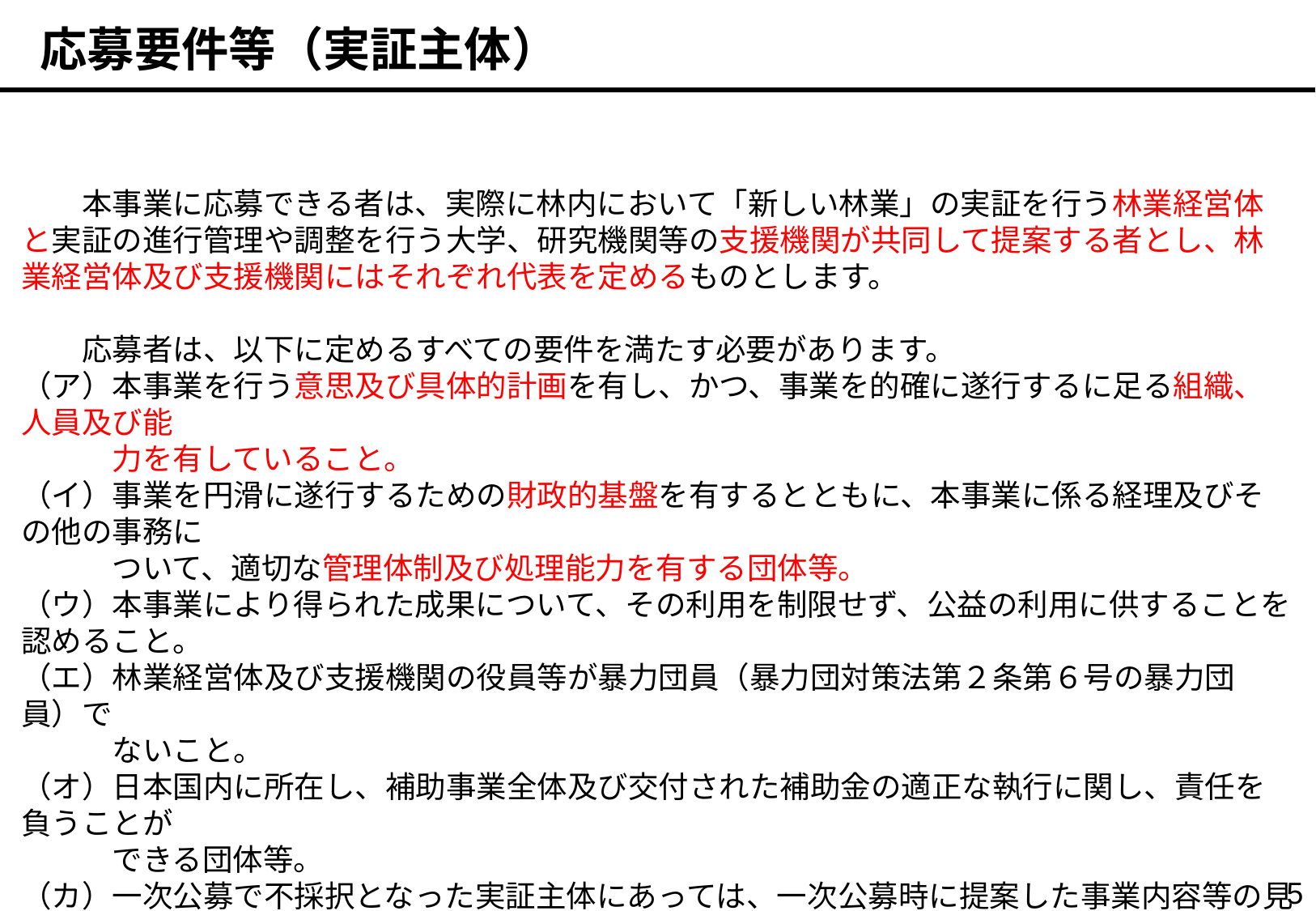

応募要件等（実証主体）
　　本事業に応募できる者は、実際に林内において「新しい林業」の実証を行う林業経営体と実証の進行管理や調整を行う大学、研究機関等の支援機関が共同して提案する者とし、林業経営体及び支援機関にはそれぞれ代表を定めるものとします。

　　応募者は、以下に定めるすべての要件を満たす必要があります。
（ア）本事業を行う意思及び具体的計画を有し、かつ、事業を的確に遂行するに足る組織、人員及び能
　　　力を有していること。
（イ）事業を円滑に遂行するための財政的基盤を有するとともに、本事業に係る経理及びその他の事務に
　　　ついて、適切な管理体制及び処理能力を有する団体等。
（ウ）本事業により得られた成果について、その利用を制限せず、公益の利用に供することを認めること。
（エ）林業経営体及び支援機関の役員等が暴力団員（暴力団対策法第２条第６号の暴力団員）で
　　　ないこと。
（オ）日本国内に所在し、補助事業全体及び交付された補助金の適正な執行に関し、責任を負うことが
　　　できる団体等。
（カ）一次公募で不採択となった実証主体にあっては、一次公募時に提案した事業内容等の見直しを
　　　行っていること。

5